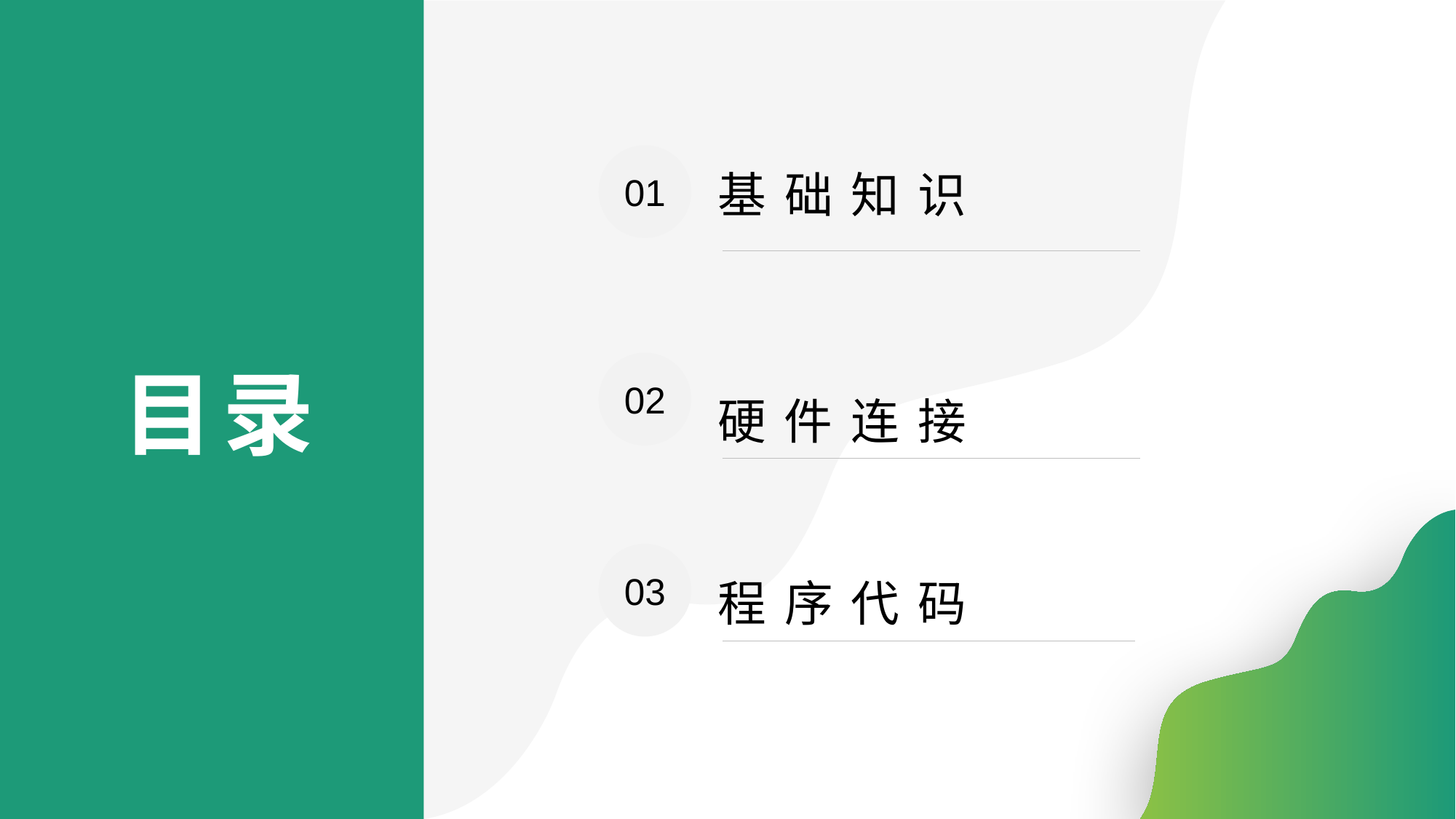

01
基础知识
02
硬件连接
目录

03
程序代码